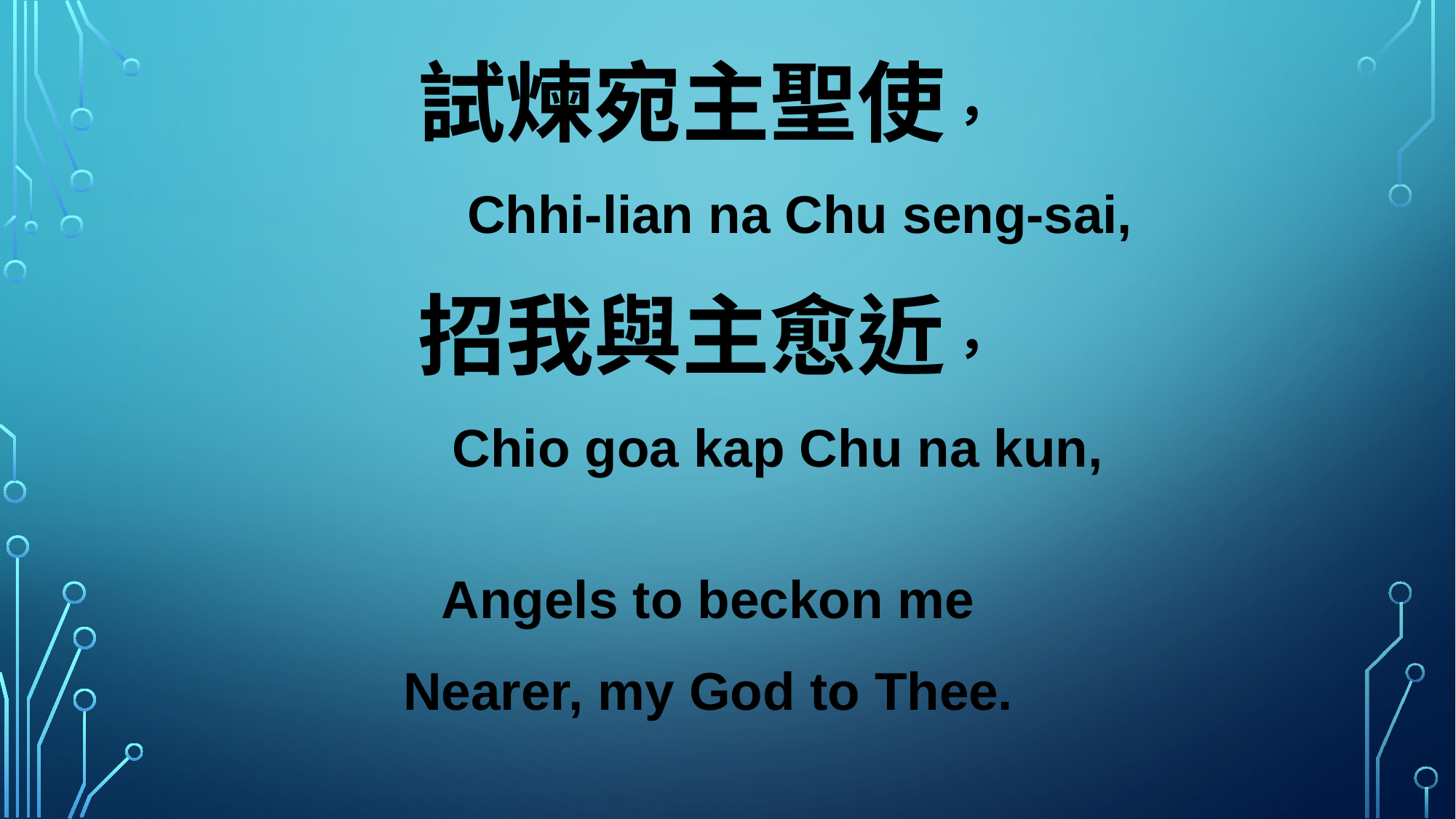

試煉宛主聖使，
                   Chhi-lian na Chu seng-sai,
招我與主愈近，
                  Chio goa kap Chu na kun,

Angels to beckon me
Nearer, my God to Thee.